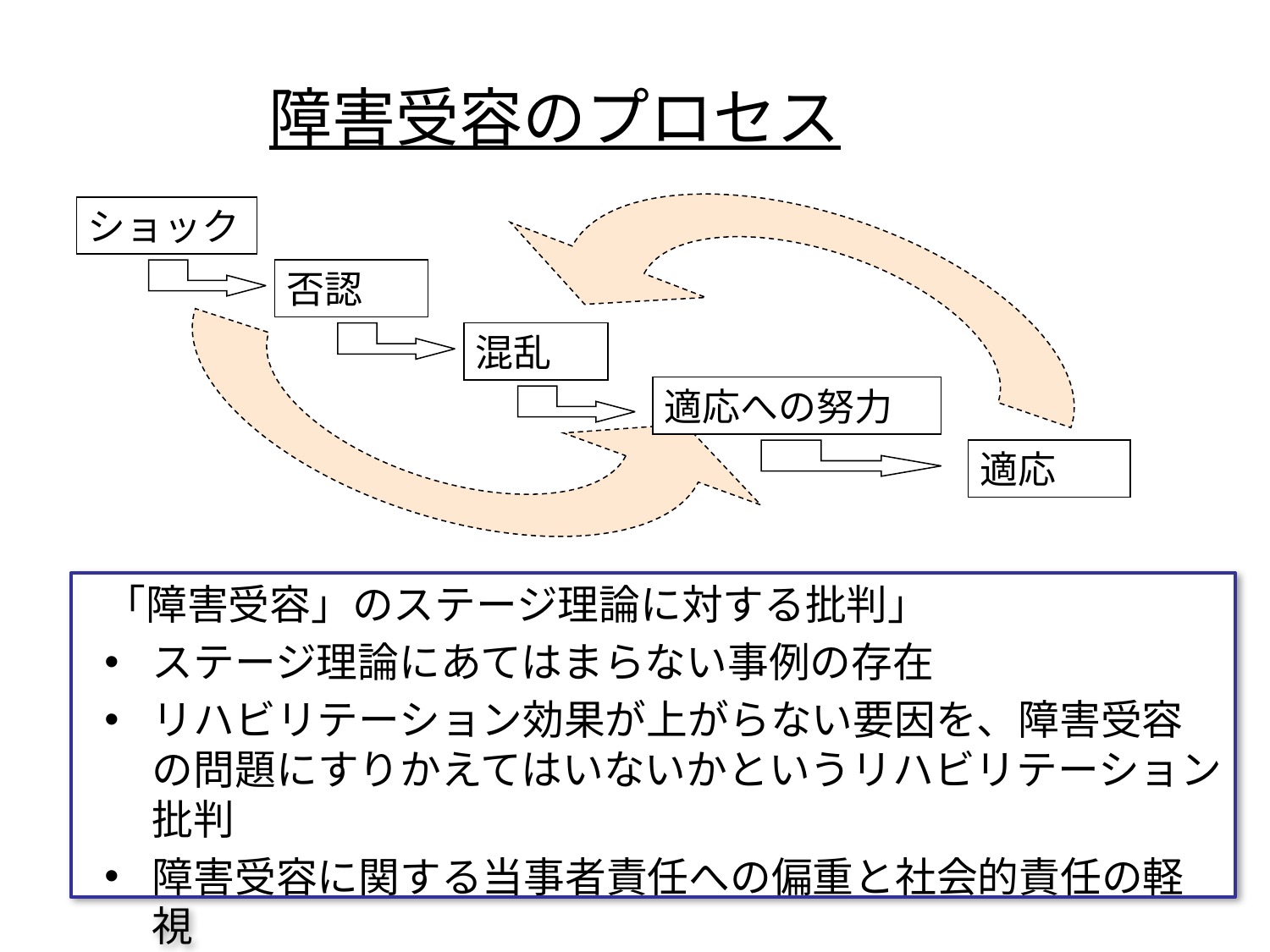

障害受容のプロセス
ショック

否認

混乱

適応への努力
適応
「障害受容」のステージ理論に対する批判」
ステージ理論にあてはまらない事例の存在
リハビリテーション効果が上がらない要因を、障害受容の問題にすりかえてはいないかというリハビリテーション批判
障害受容に関する当事者責任への偏重と社会的責任の軽視